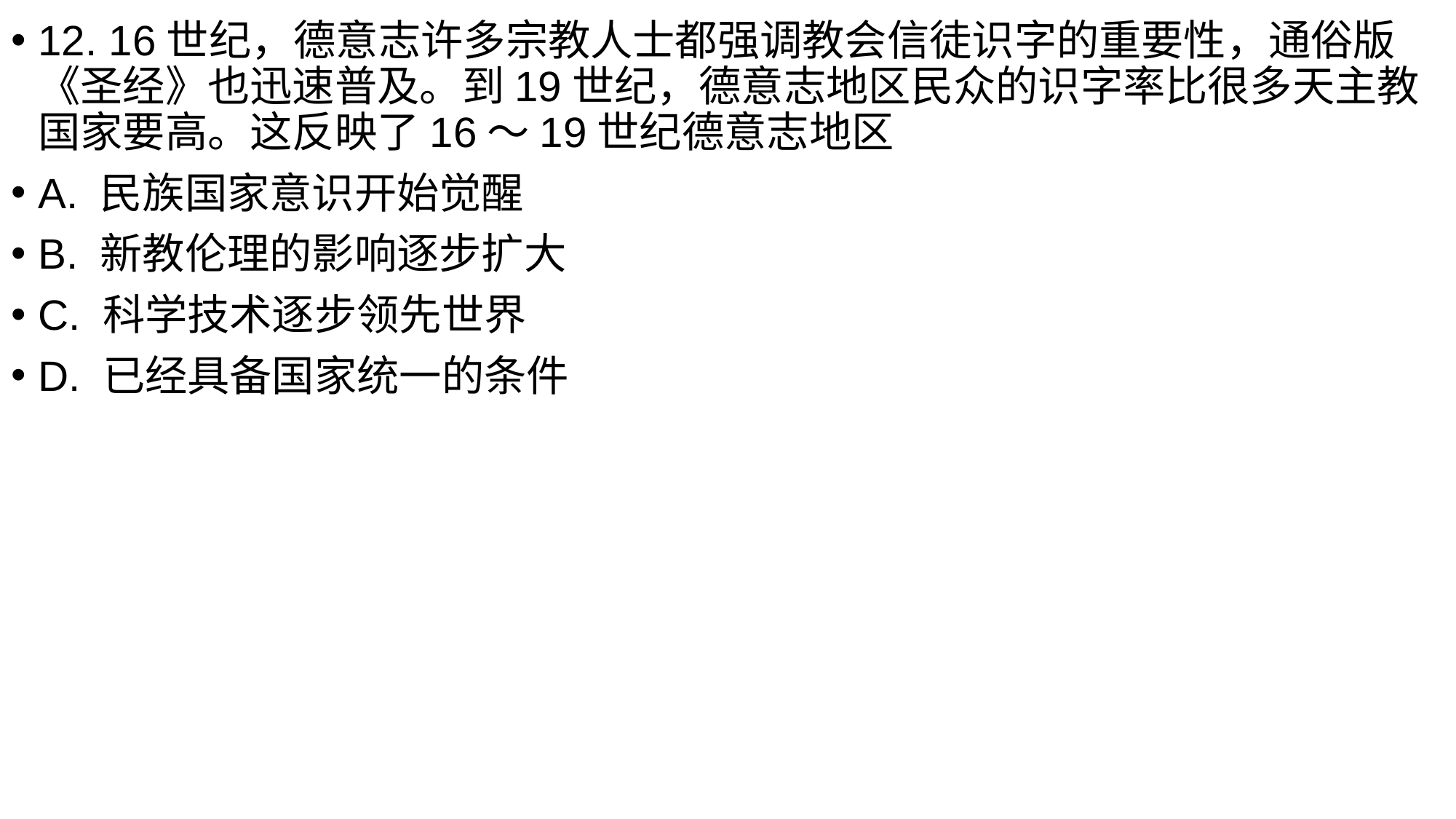

12. 16世纪，德意志许多宗教人士都强调教会信徒识字的重要性，通俗版《圣经》也迅速普及。到19世纪，德意志地区民众的识字率比很多天主教国家要高。这反映了16～19世纪德意志地区
A. 民族国家意识开始觉醒
B. 新教伦理的影响逐步扩大
C. 科学技术逐步领先世界
D. 已经具备国家统一的条件